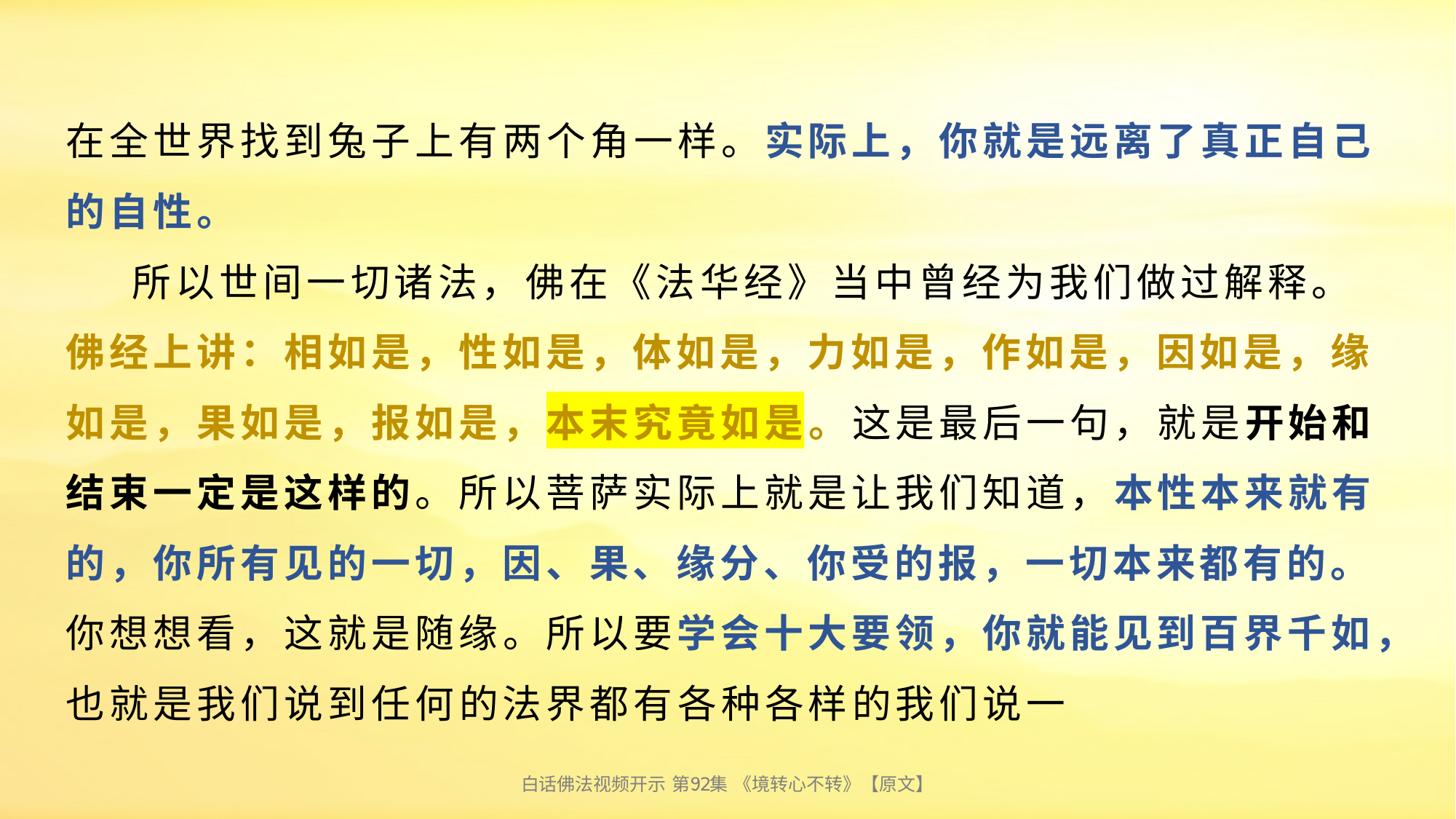

# 在全世界找到兔子上有两个角一样。实际上，你就是远离了真正自己的自性。 所以世间一切诸法，佛在《法华经》当中曾经为我们做过解释。佛经上讲：相如是，性如是，体如是，力如是，作如是，因如是，缘如是，果如是，报如是，本末究竟如是。这是最后一句，就是开始和结束一定是这样的。所以菩萨实际上就是让我们知道，本性本来就有的，你所有见的一切，因、果、缘分、你受的报，一切本来都有的。你想想看，这就是随缘。所以要学会十大要领，你就能见到百界千如，也就是我们说到任何的法界都有各种各样的我们说一
白话佛法视频开示 第92集 《境转心不转》【原文】